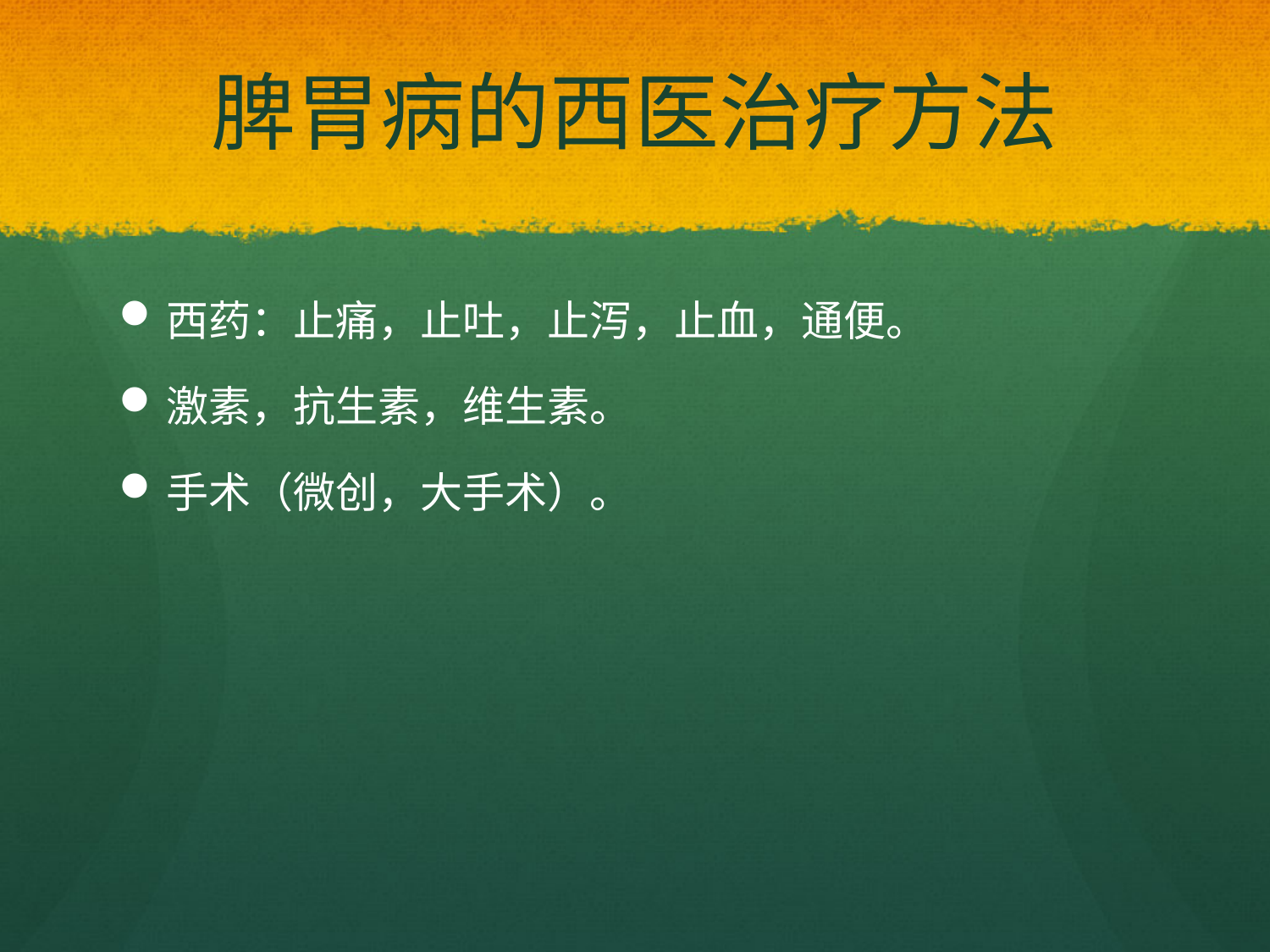

# 脾胃病的西医治疗方法
西药：止痛，止吐，止泻，止血，通便。
激素，抗生素，维生素。
手术（微创，大手术）。